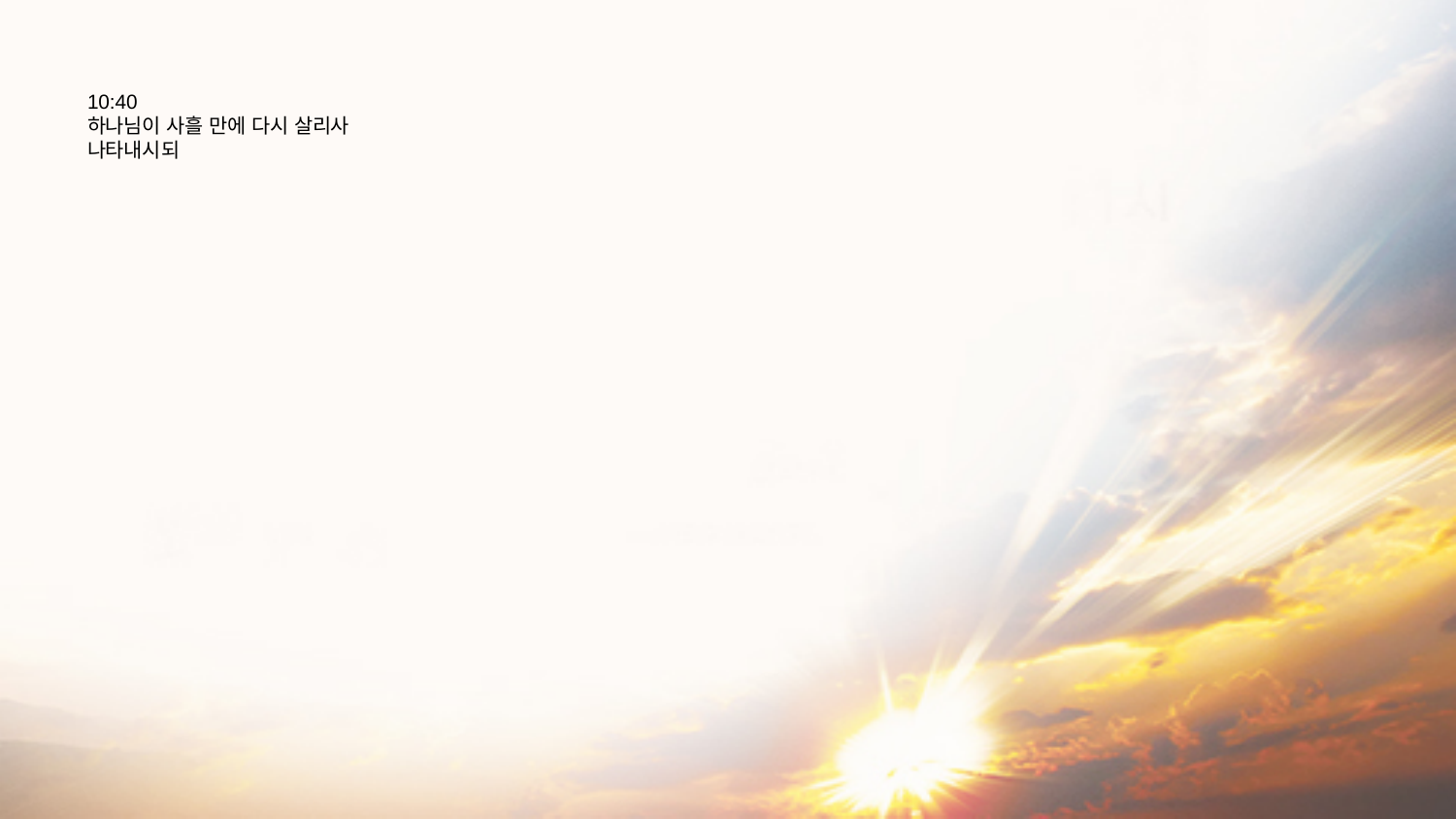

# 10:40 하나님이 사흘 만에 다시 살리사 나타내시되